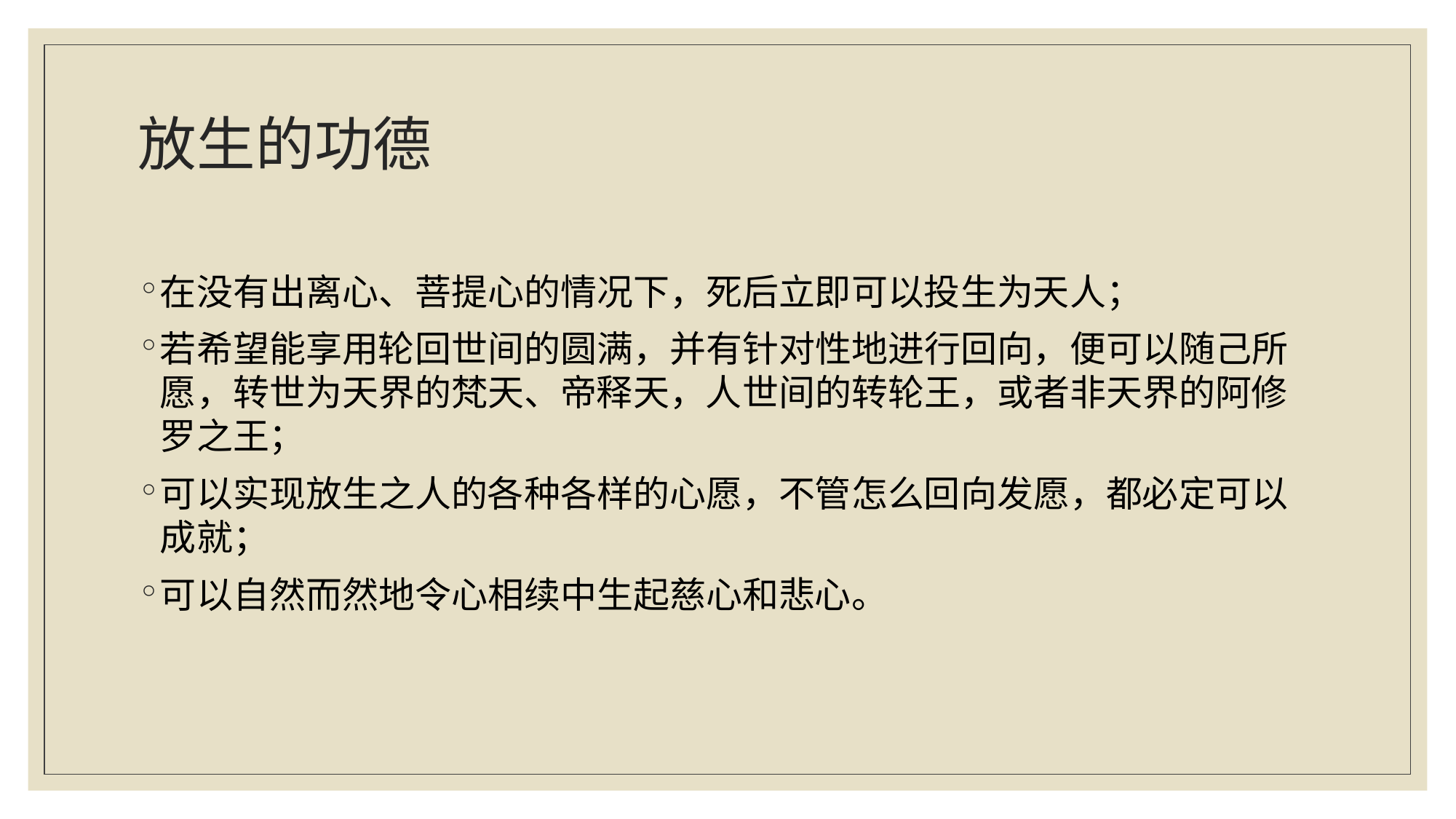

# 放生的功德

在没有出离心、菩提心的情况下，死后立即可以投生为天人；
若希望能享用轮回世间的圆满，并有针对性地进行回向，便可以随己所愿，转世为天界的梵天、帝释天，人世间的转轮王，或者非天界的阿修罗之王；
可以实现放生之人的各种各样的心愿，不管怎么回向发愿，都必定可以成就；
可以自然而然地令心相续中生起慈心和悲心。